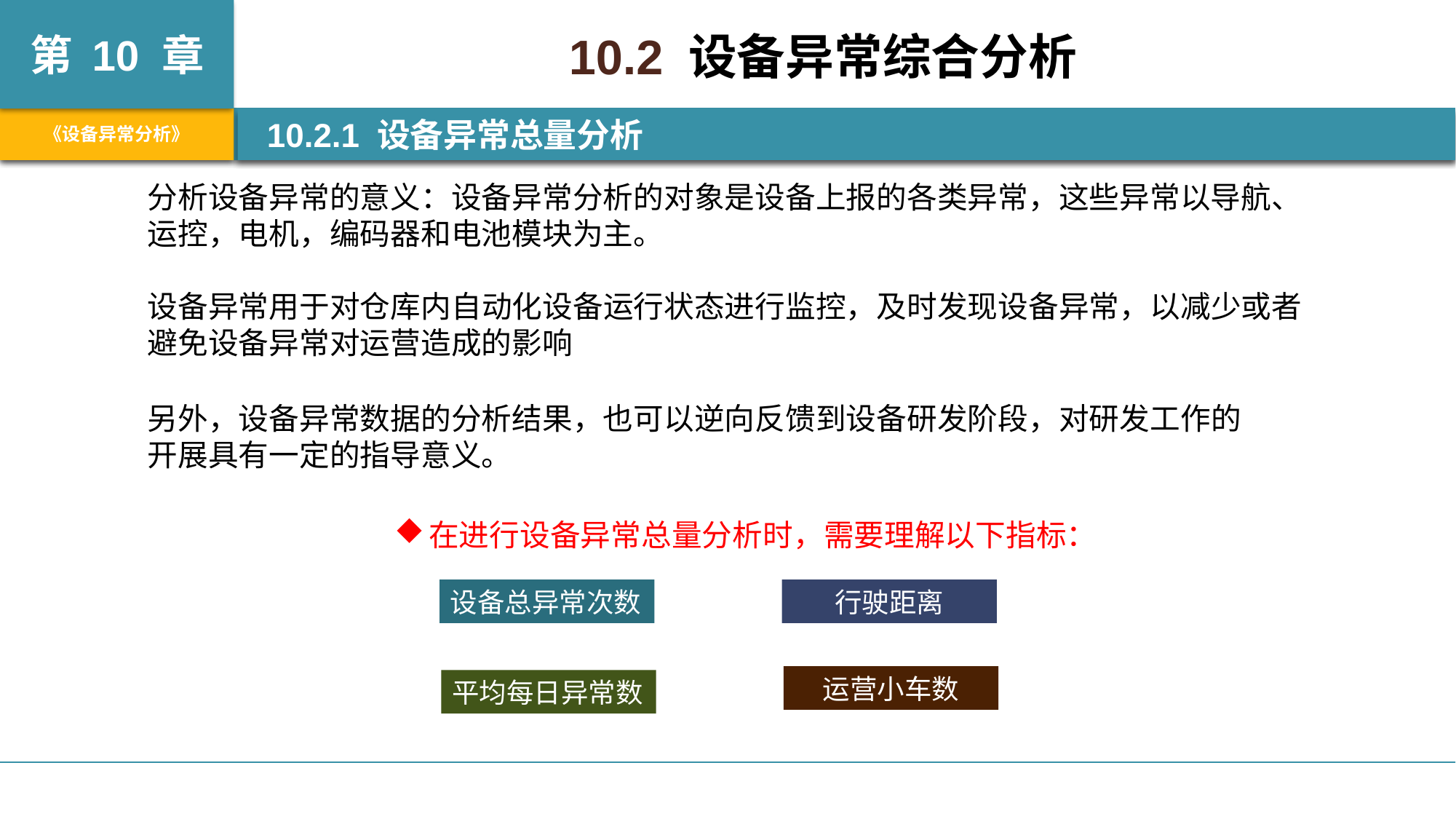

10.2 设备异常综合分析
  10.2.1 设备异常总量分析
分析设备异常的意义：设备异常分析的对象是设备上报的各类异常，这些异常以导航、运控，电机，编码器和电池模块为主。

设备异常用于对仓库内自动化设备运行状态进行监控，及时发现设备异常，以减少或者避免设备异常对运营造成的影响
另外，设备异常数据的分析结果，也可以逆向反馈到设备研发阶段，对研发工作的开展具有一定的指导意义。
在进行设备异常总量分析时，需要理解以下指标：
设备总异常次数
行驶距离
运营小车数
平均每日异常数